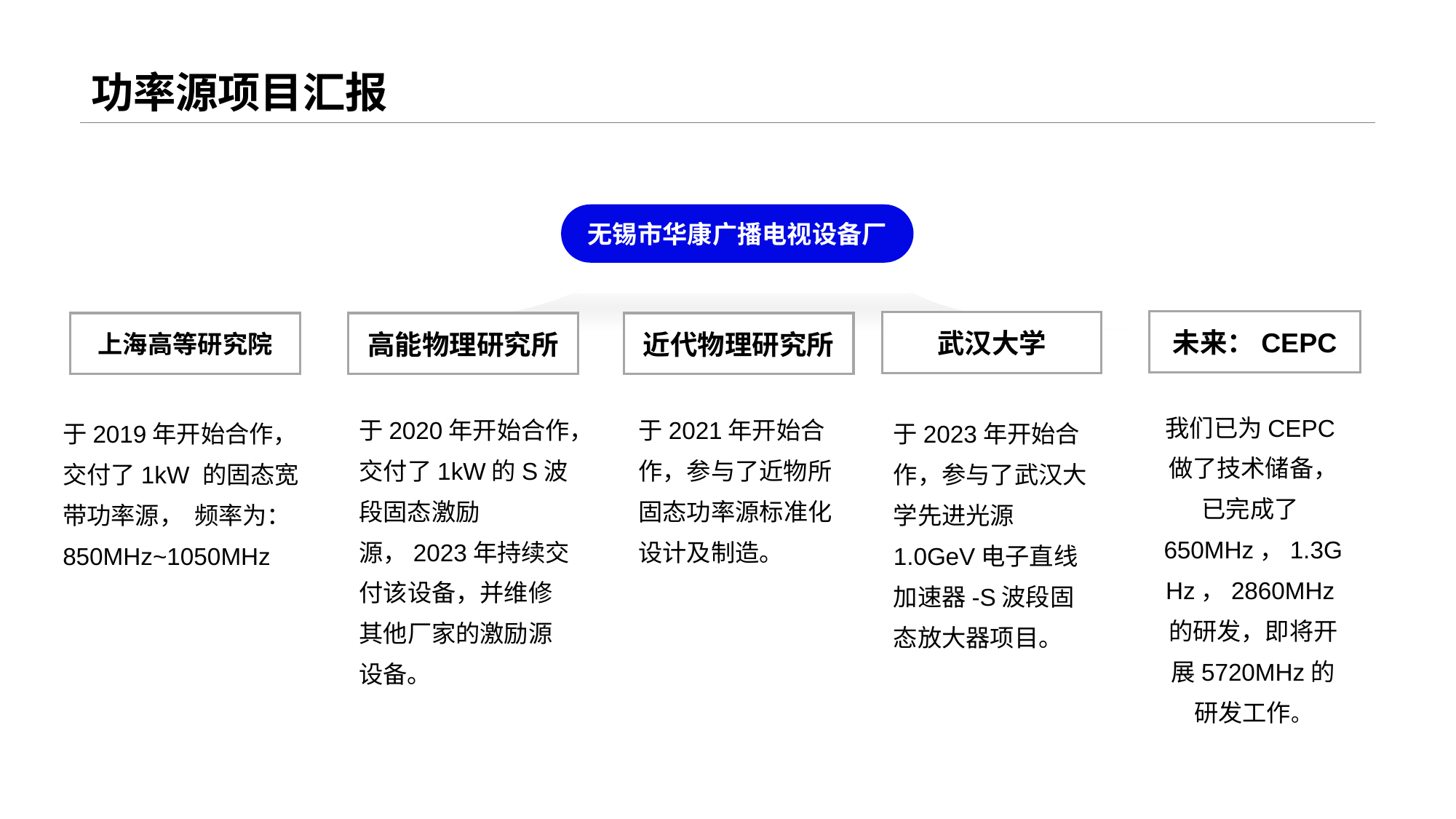

# 功率源项目汇报
无锡市华康广播电视设备厂

未来：CEPC
武汉大学
上海高等研究院
高能物理研究所
近代物理研究所
我们已为CEPC做了技术储备，已完成了650MHz，1.3GHz，2860MHz的研发，即将开展5720MHz的研发工作。
于2020年开始合作，交付了1kW的S波段固态激励源，2023年持续交付该设备，并维修其他厂家的激励源设备。
于2021年开始合作，参与了近物所固态功率源标准化设计及制造。
于2019年开始合作，交付了1kW 的固态宽带功率源，  频率为：850MHz~1050MHz
于2023年开始合作，参与了武汉大学先进光源1.0GeV电子直线加速器-S波段固态放大器项目。